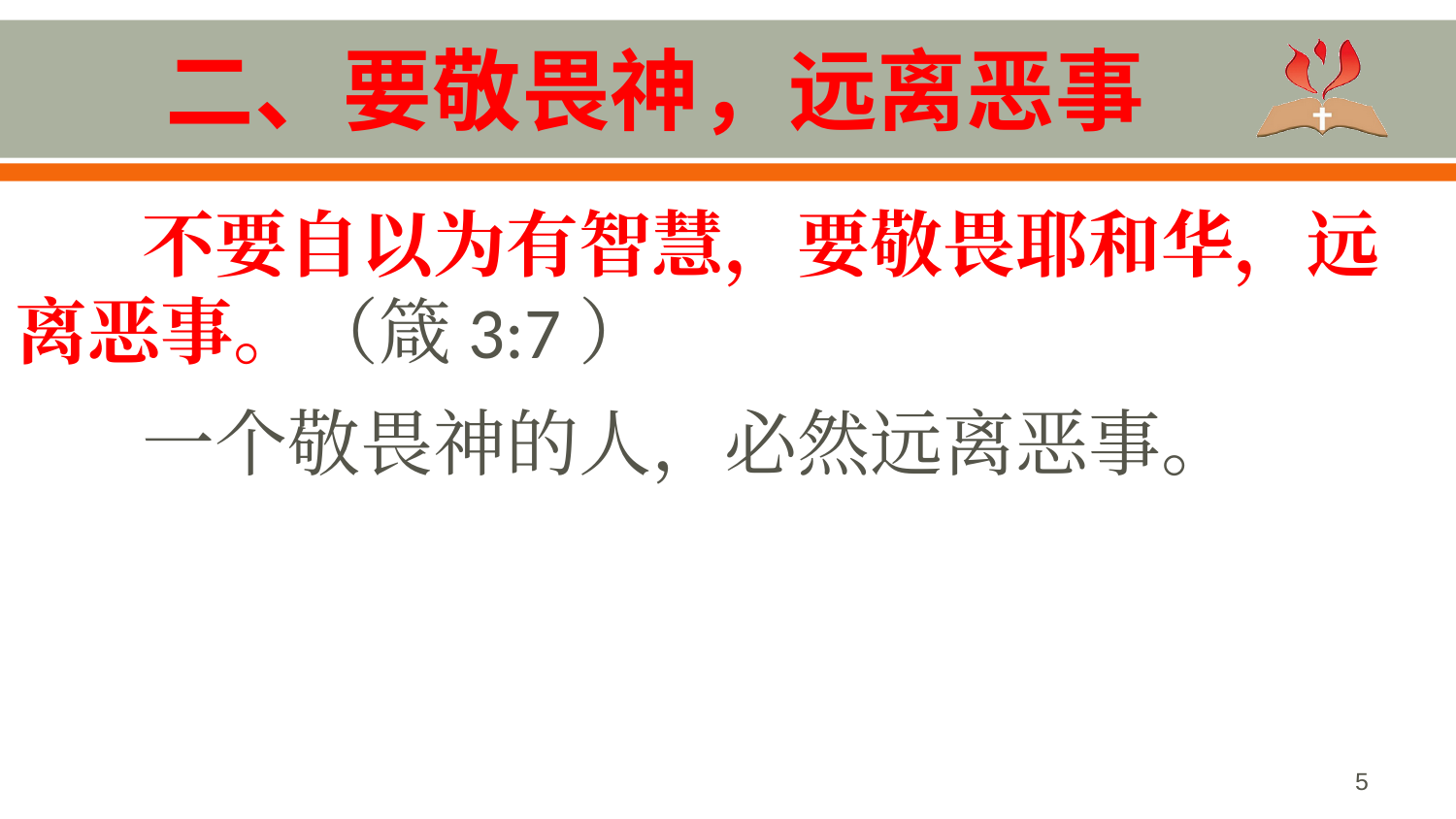

# 二、要敬畏神，远离恶事
不要自以为有智慧，要敬畏耶和华，远离恶事。（箴3:7）
一个敬畏神的人，必然远离恶事。
5